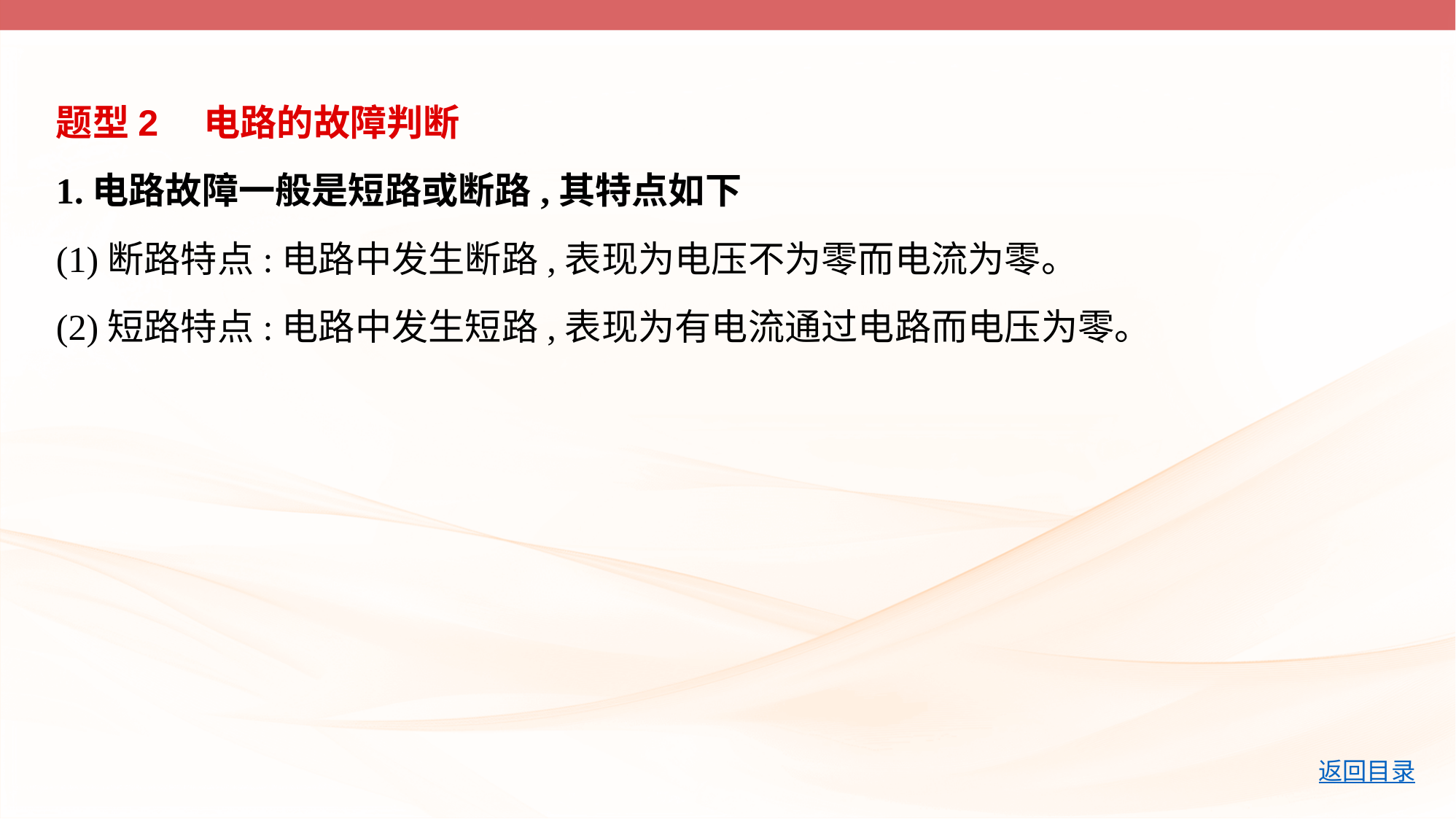

题型2　电路的故障判断
1.电路故障一般是短路或断路,其特点如下
(1)断路特点:电路中发生断路,表现为电压不为零而电流为零。
(2)短路特点:电路中发生短路,表现为有电流通过电路而电压为零。